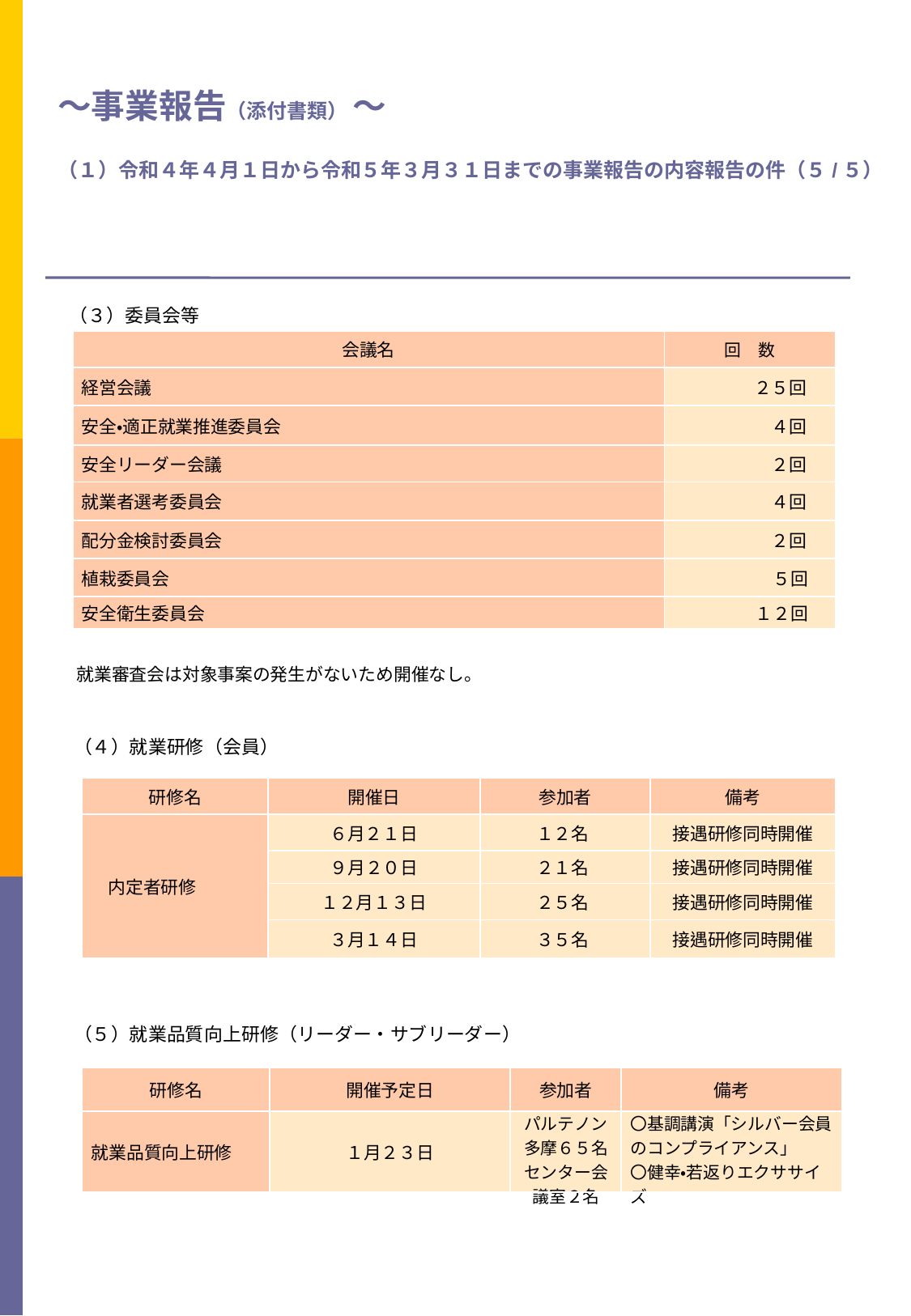

# ～事業報告（添付書類） ～ 　 （１）令和４年４月１日から令和５年３月３１日までの事業報告の内容報告の件（５/５）
　（３）委員会等
| 会議名 | 回　数 |
| --- | --- |
| 経営会議 | ２５回 |
| 安全・適正就業推進委員会 | ４回 |
| 安全リーダー会議 | ２回 |
| 就業者選考委員会 | ４回 |
| 配分金検討委員会 | ２回 |
| 植栽委員会 | ５回 |
| 安全衛生委員会 | １２回 |
就業審査会は対象事案の発生がないため開催なし。
　（４）就業研修（会員）
| 研修名 | 開催日 | 参加者 | 備考 |
| --- | --- | --- | --- |
| 内定者研修 | ６月２１日 | １２名 | 接遇研修同時開催 |
|  | ９月２０日 | ２１名 | 接遇研修同時開催 |
|  | １２月１３日 | ２５名 | 接遇研修同時開催 |
|  | ３月１４日 | ３５名 | 接遇研修同時開催 |
　（５）就業品質向上研修（リーダー・サブリーダー）
| 研修名 | 開催予定日 | 参加者 | 備考 |
| --- | --- | --- | --- |
| 就業品質向上研修 | １月２３日 | パルテノン多摩６５名 センター会議室２名 | 〇基調講演「シルバー会員のコンプライアンス」 〇健幸・若返りエクササイズ |